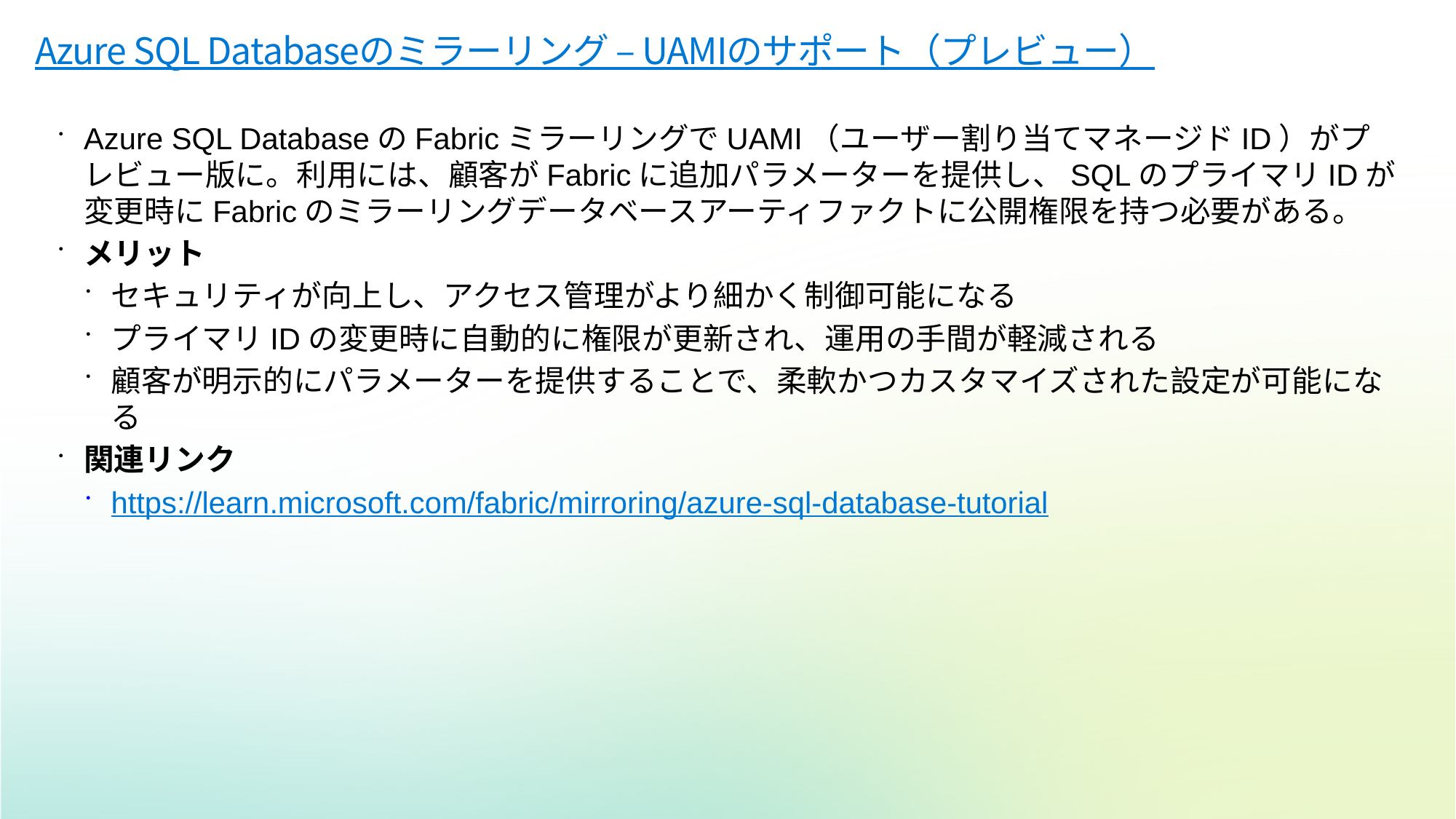

# Azure SQL Databaseのミラーリング – UAMIのサポート（プレビュー）
Azure SQL DatabaseのFabricミラーリングでUAMI（ユーザー割り当てマネージドID）がプレビュー版に。利用には、顧客がFabricに追加パラメーターを提供し、SQLのプライマリIDが変更時にFabricのミラーリングデータベースアーティファクトに公開権限を持つ必要がある。
メリット
セキュリティが向上し、アクセス管理がより細かく制御可能になる
プライマリIDの変更時に自動的に権限が更新され、運用の手間が軽減される
顧客が明示的にパラメーターを提供することで、柔軟かつカスタマイズされた設定が可能になる
関連リンク
https://learn.microsoft.com/fabric/mirroring/azure-sql-database-tutorial